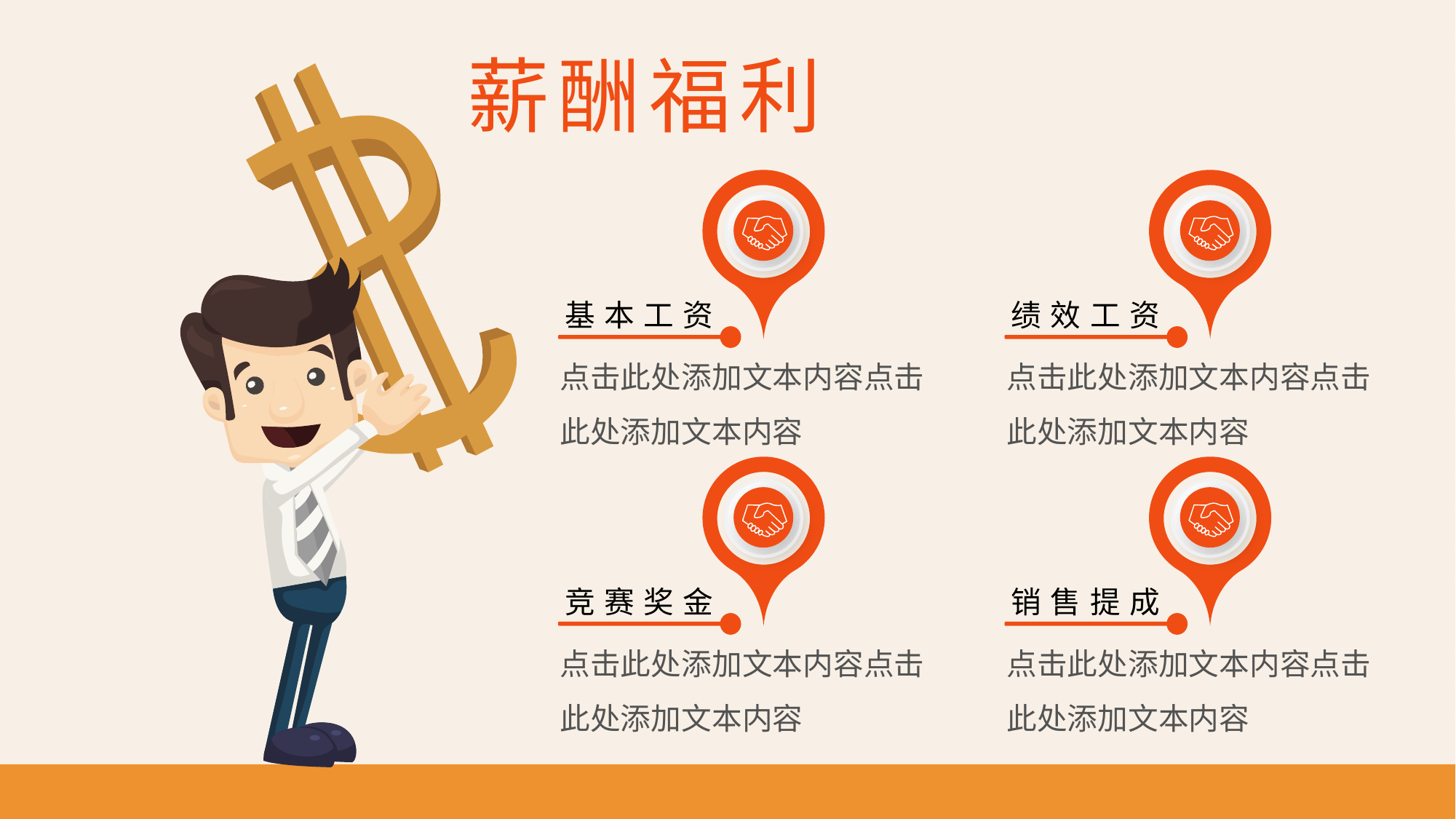

薪酬福利

基本工资

点击此处添加文本内容点击此处添加文本内容

绩效工资

点击此处添加文本内容点击此处添加文本内容

竞赛奖金

点击此处添加文本内容点击此处添加文本内容

销售提成

点击此处添加文本内容点击此处添加文本内容